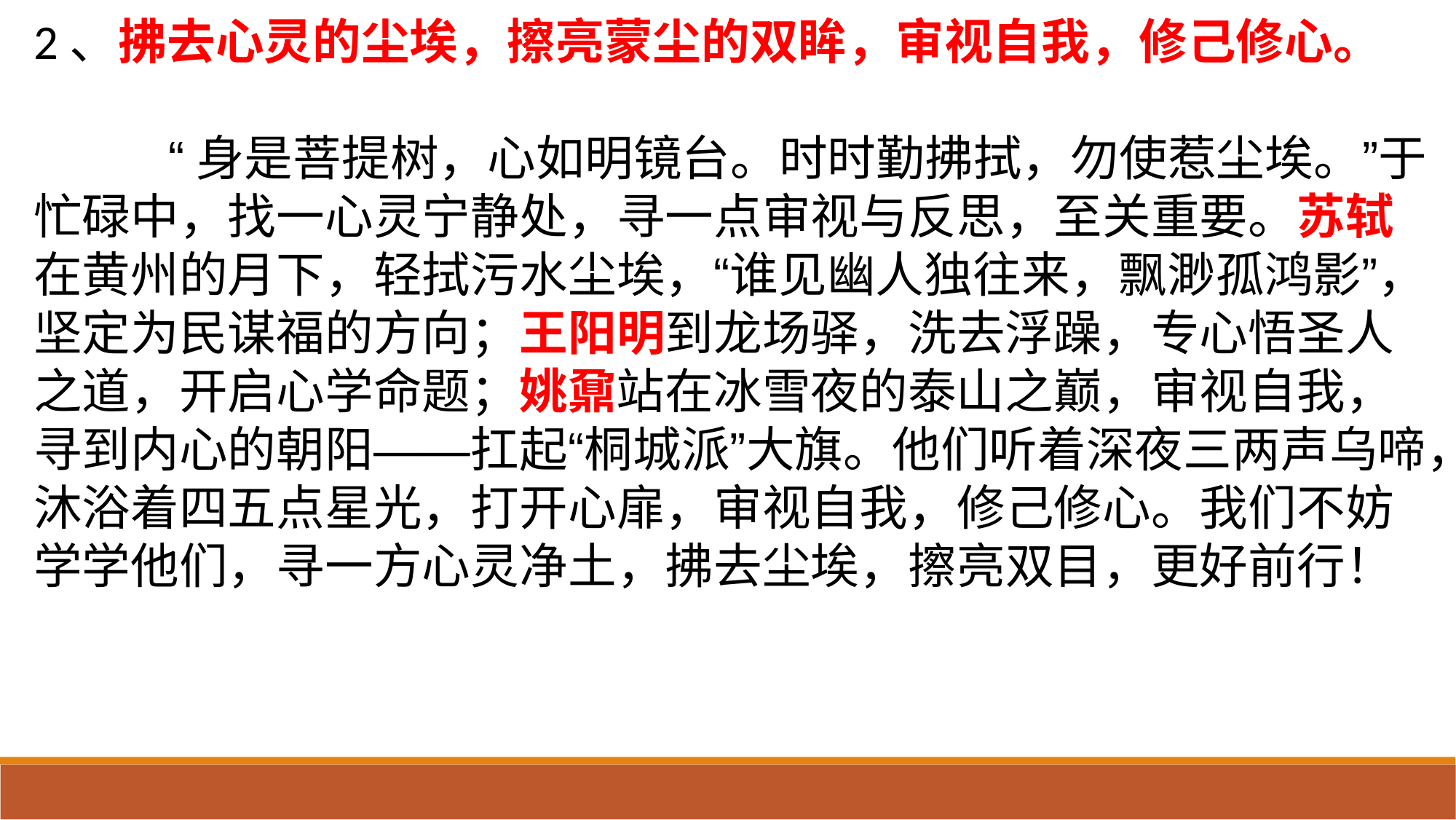

2、拂去心灵的尘埃，擦亮蒙尘的双眸，审视自我，修己修心。

          “身是菩提树，心如明镜台。时时勤拂拭，勿使惹尘埃。”于忙碌中，找一心灵宁静处，寻一点审视与反思，至关重要。苏轼在黄州的月下，轻拭污水尘埃，“谁见幽人独往来，飘渺孤鸿影”，坚定为民谋福的方向；王阳明到龙场驿，洗去浮躁，专心悟圣人之道，开启心学命题；姚鼐站在冰雪夜的泰山之巅，审视自我，寻到内心的朝阳——扛起“桐城派”大旗。他们听着深夜三两声乌啼，沐浴着四五点星光，打开心扉，审视自我，修己修心。我们不妨学学他们，寻一方心灵净土，拂去尘埃，擦亮双目，更好前行！